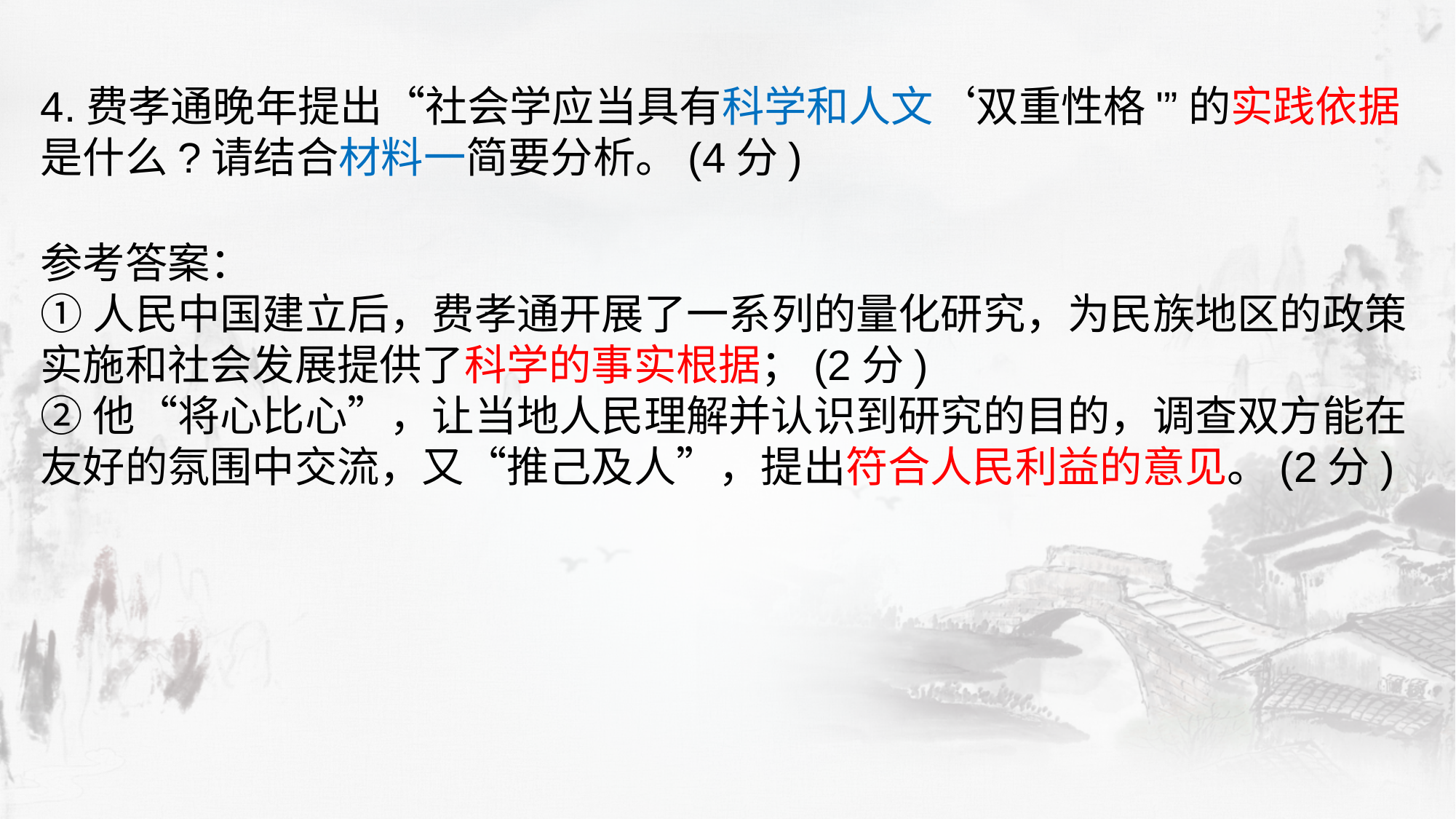

4.费孝通晚年提出“社会学应当具有科学和人文‘双重性格'”的实践依据是什么?请结合材料一简要分析。(4分)
参考答案：
①人民中国建立后，费孝通开展了一系列的量化研究，为民族地区的政策实施和社会发展提供了科学的事实根据；(2分)
②他“将心比心”，让当地人民理解并认识到研究的目的，调查双方能在友好的氛围中交流，又“推己及人”，提出符合人民利益的意见。(2分)